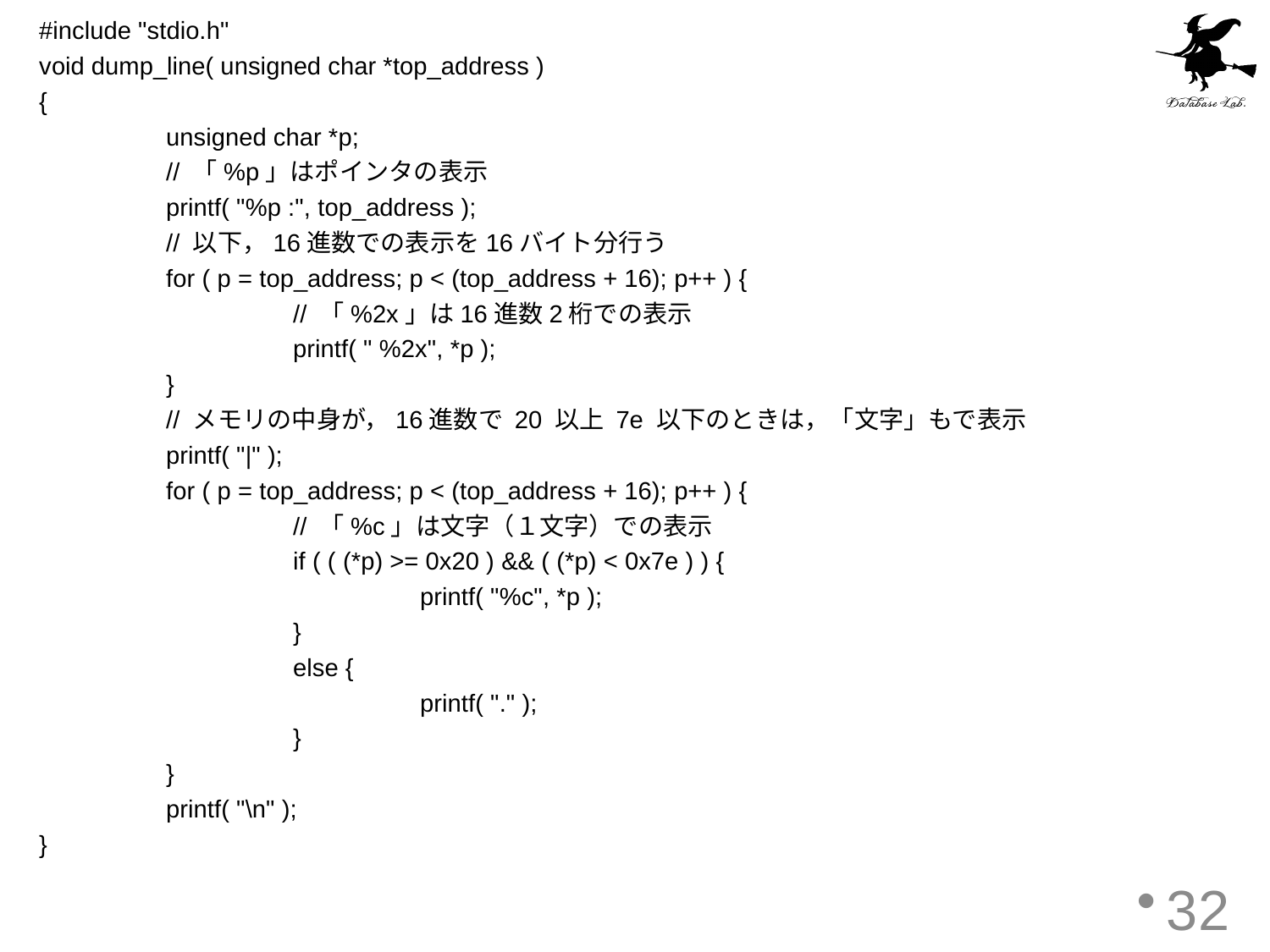

#include "stdio.h"
void dump_line( unsigned char *top_address )
{
	unsigned char *p;
	// 「%p」はポインタの表示
	printf( "%p :", top_address );
	// 以下，16進数での表示を16バイト分行う
	for ( p = top_address; p < (top_address + 16); p++ ) {
		// 「%2x」は16進数2桁での表示
		printf( " %2x", *p );
	}
	// メモリの中身が，16進数で 20 以上 7e 以下のときは，「文字」もで表示
	printf( "|" );
	for ( p = top_address; p < (top_address + 16); p++ ) {
		// 「%c」は文字（１文字）での表示
		if ( ( (*p) >= 0x20 ) && ( (*p) < 0x7e ) ) {
			printf( "%c", *p );
		}
		else {
			printf( "." );
		}
	}
	printf( "\n" );
}

32